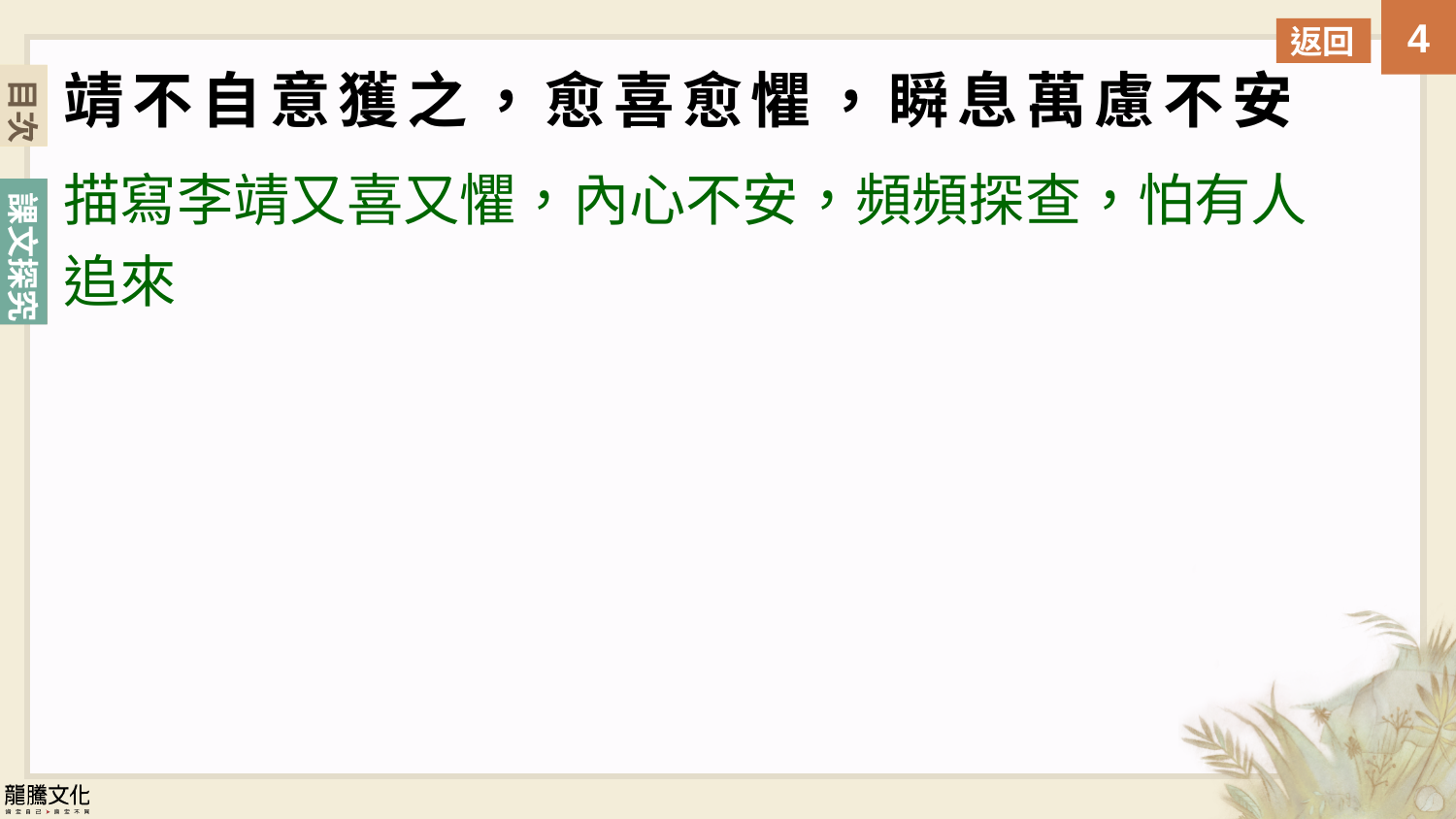

返回
靖不自意獲之，愈喜愈懼，瞬息萬慮不安
描寫李靖又喜又懼，內心不安，頻頻探查，怕有人追來